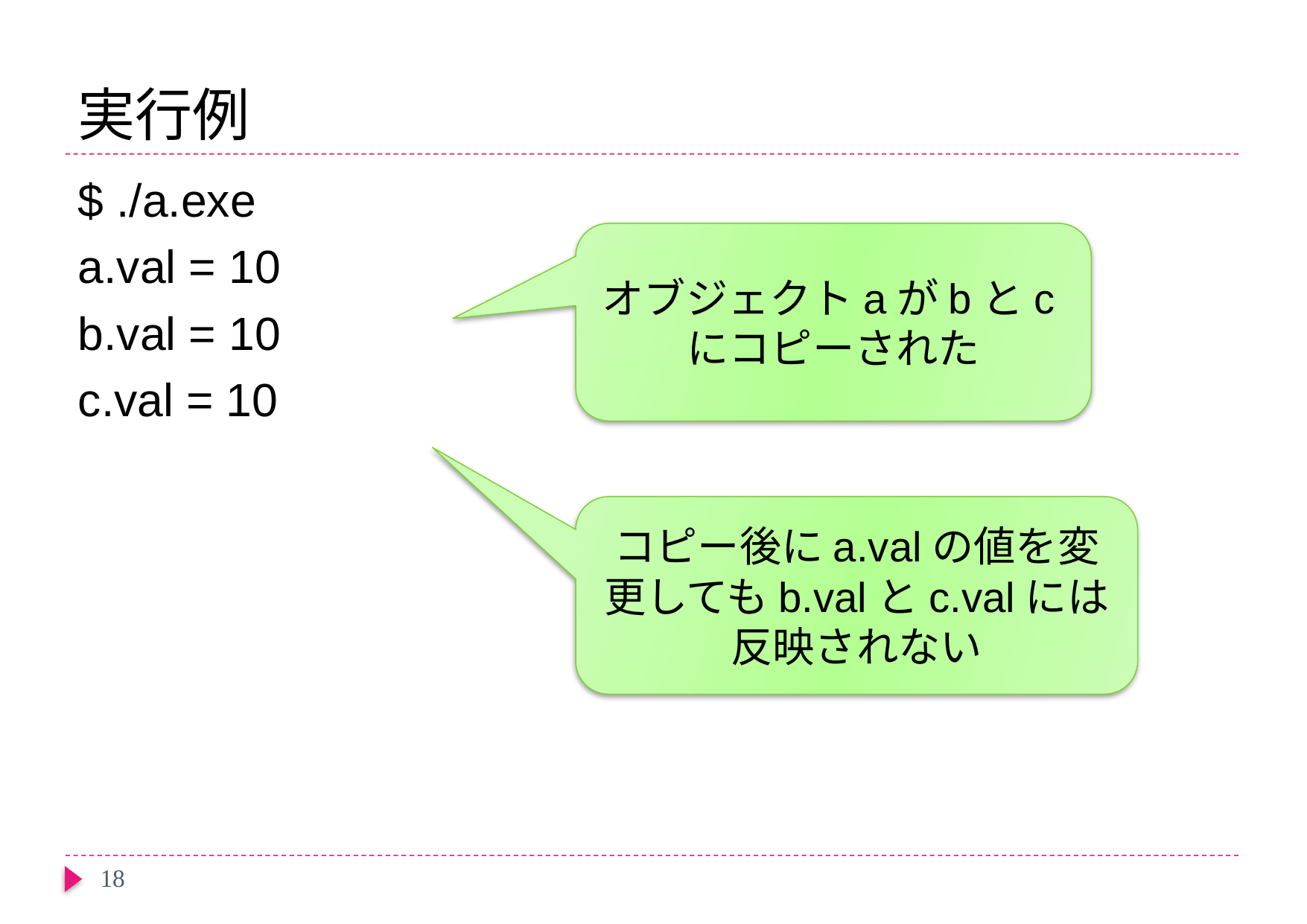

# 実行例
$ ./a.exe
a.val = 10
b.val = 10
c.val = 10

オブジェクトaがbとcにコピーされた
コピー後にa.valの値を変更してもb.valとc.valには反映されない
18